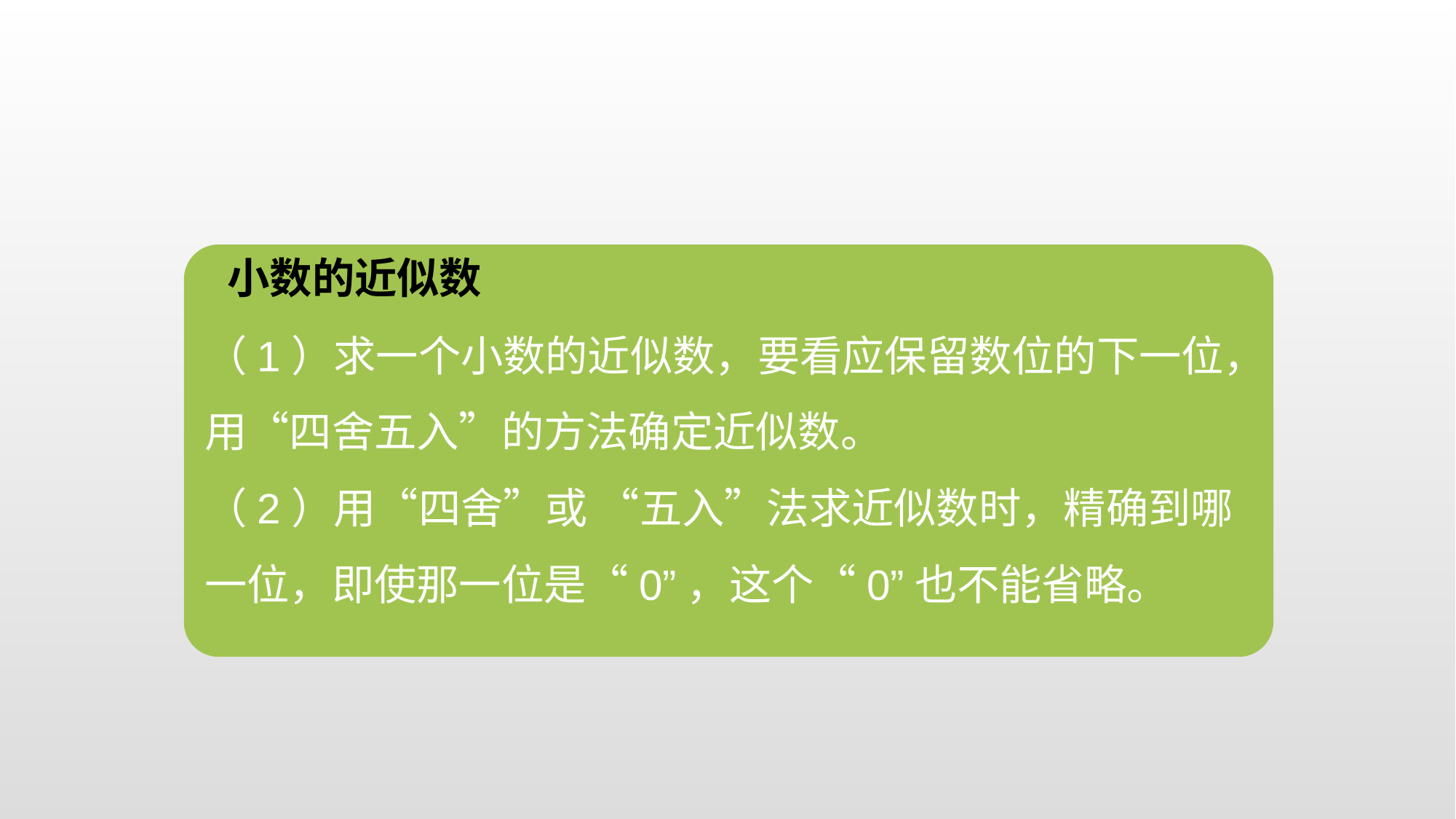

小数的近似数
（1）求一个小数的近似数，要看应保留数位的下一位，用“四舍五入”的方法确定近似数。
（2）用“四舍”或 “五入”法求近似数时，精确到哪一位，即使那一位是“0”，这个“0”也不能省略。